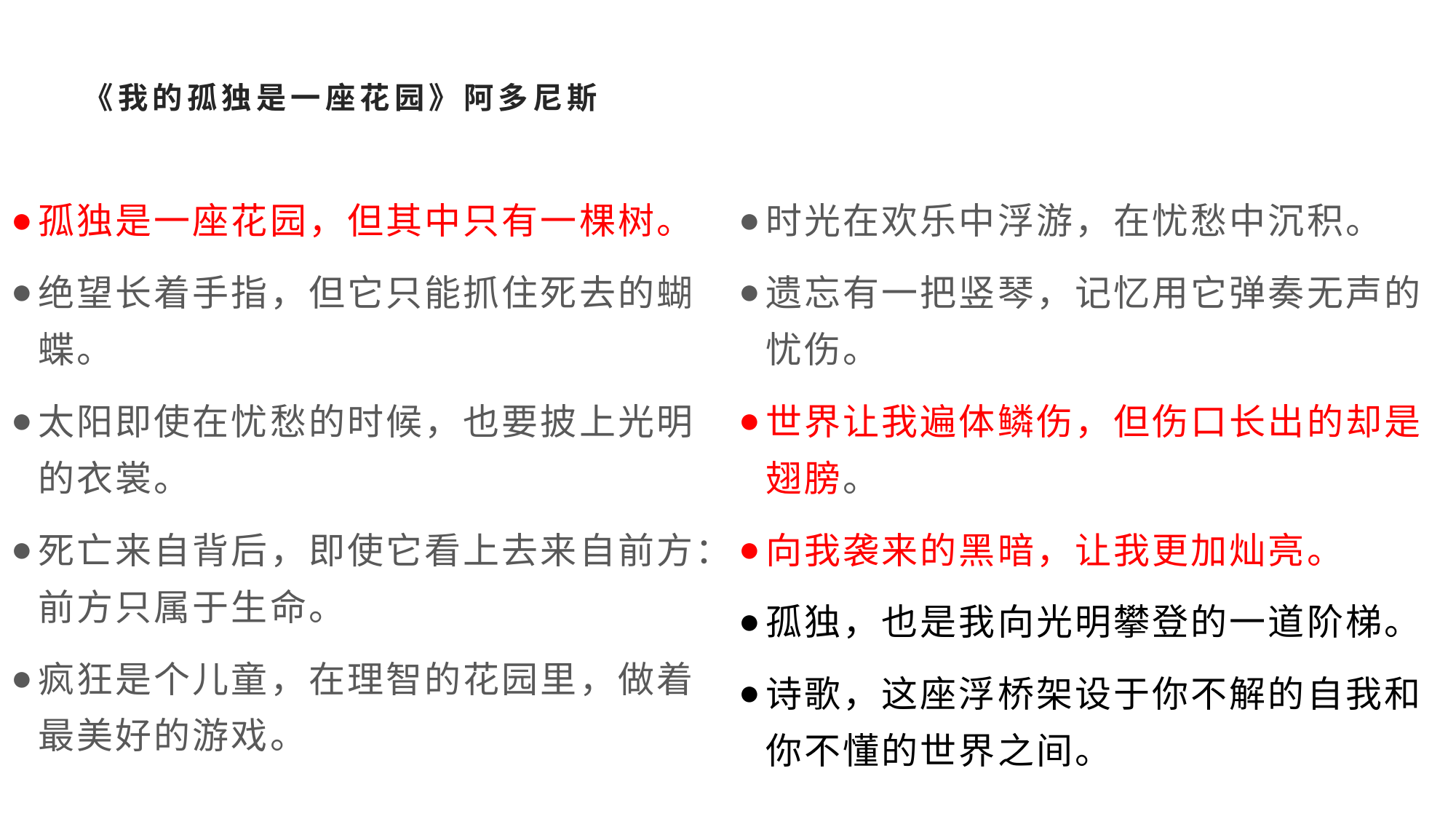

# 《我的孤独是一座花园》阿多尼斯
孤独是一座花园，但其中只有一棵树。
绝望长着手指，但它只能抓住死去的蝴蝶。
太阳即使在忧愁的时候，也要披上光明的衣裳。
死亡来自背后，即使它看上去来自前方：前方只属于生命。
疯狂是个儿童，在理智的花园里，做着最美好的游戏。

时光在欢乐中浮游，在忧愁中沉积。
遗忘有一把竖琴，记忆用它弹奏无声的忧伤。
世界让我遍体鳞伤，但伤口长出的却是翅膀。
向我袭来的黑暗，让我更加灿亮。
孤独，也是我向光明攀登的一道阶梯。
诗歌，这座浮桥架设于你不解的自我和你不懂的世界之间。